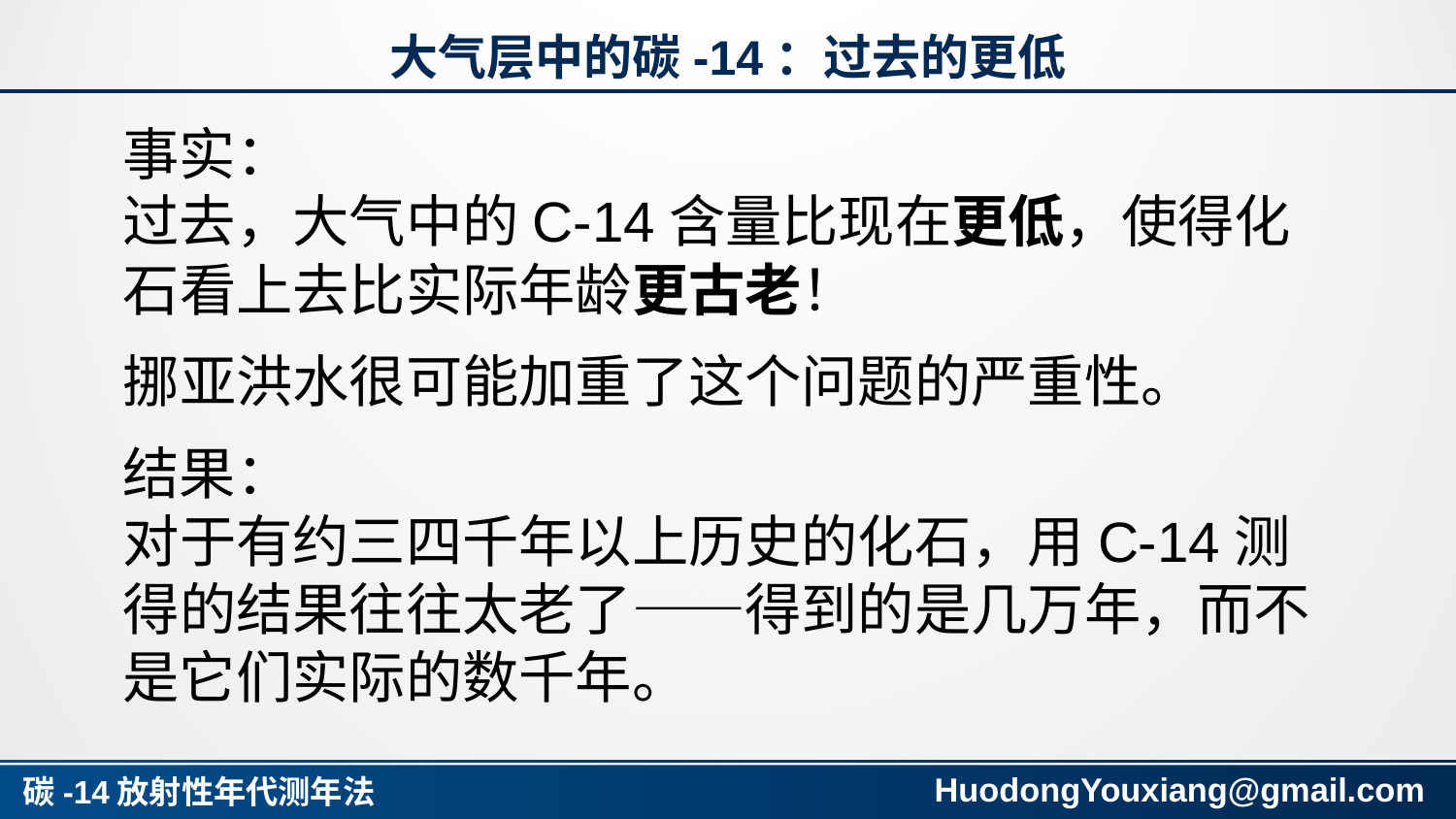

# 大气层中的碳-14：过去的更低
事实：
过去，大气中的C-14含量比现在更低，使得化石看上去比实际年龄更古老！
挪亚洪水很可能加重了这个问题的严重性。
结果：
对于有约三四千年以上历史的化石，用C-14测得的结果往往太老了——得到的是几万年，而不是它们实际的数千年。